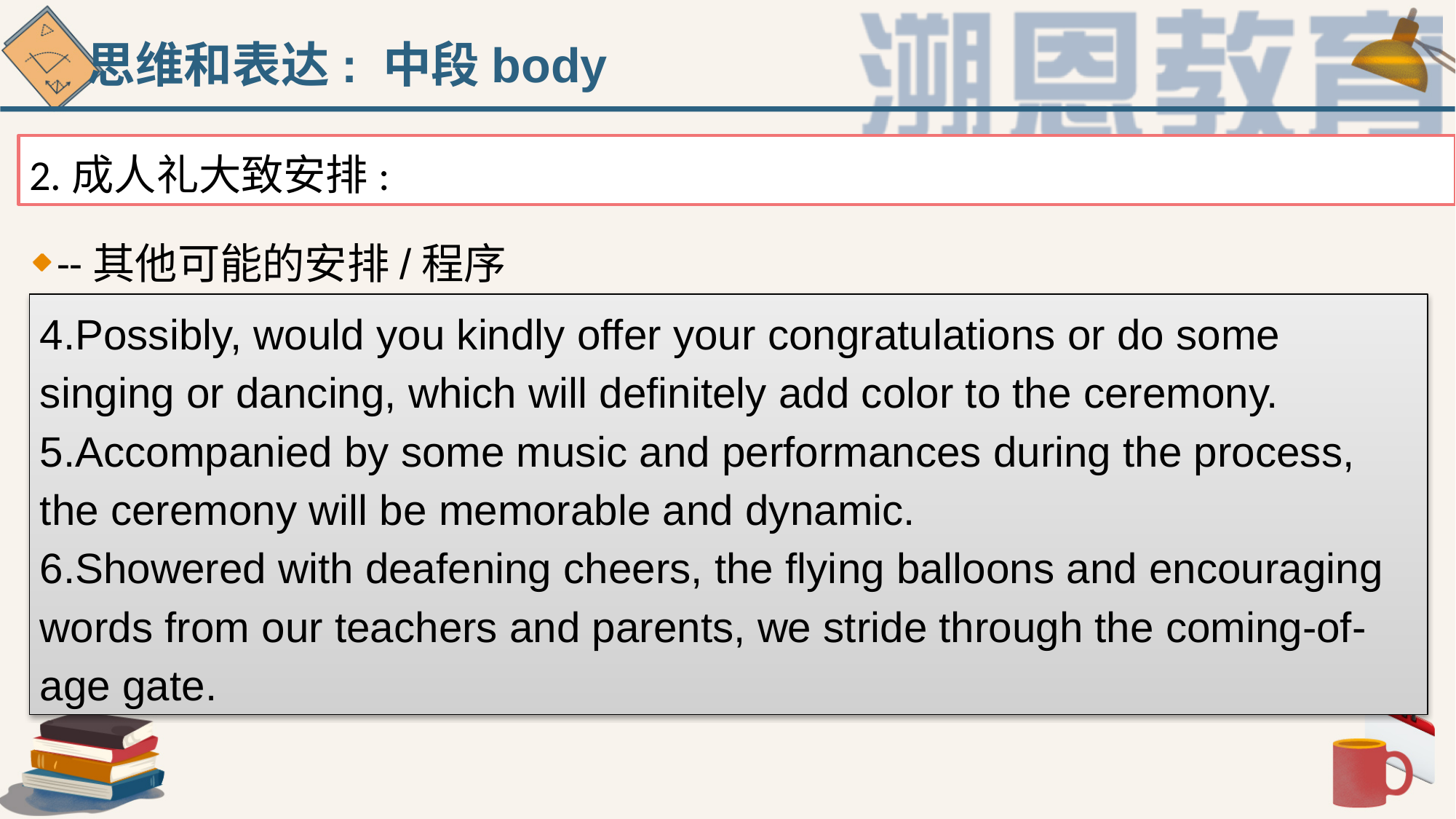

思维和表达: 中段body

2.成人礼大致安排:
--其他可能的安排/程序

4.Possibly, would you kindly offer your congratulations or do some singing or dancing, which will definitely add color to the ceremony.
5.Accompanied by some music and performances during the process, the ceremony will be memorable and dynamic.
6.Showered with deafening cheers, the flying balloons and encouraging words from our teachers and parents, we stride through the coming-of-age gate.